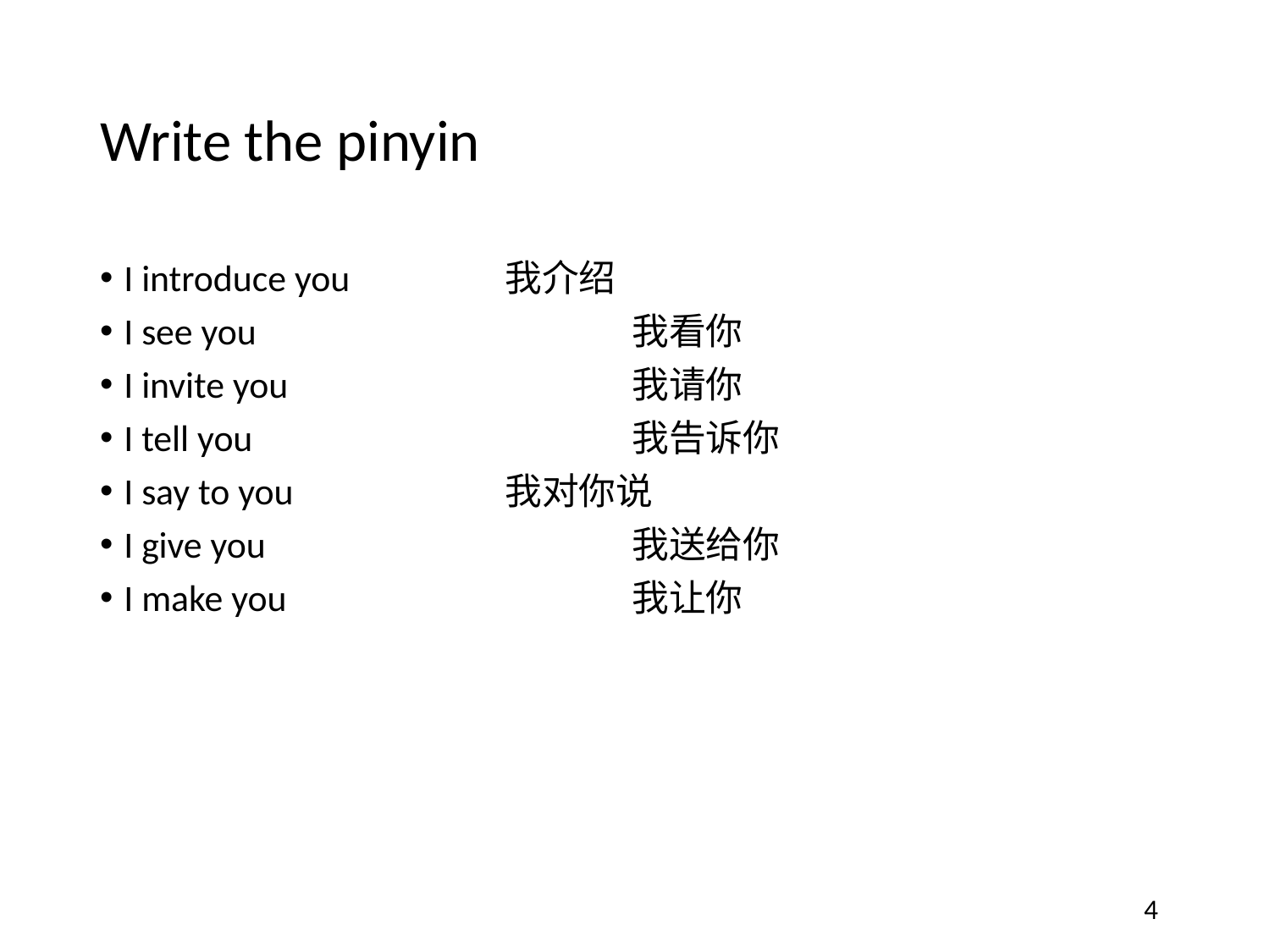

# Write the pinyin
I introduce you		我介绍
I see you			我看你
I invite you			我请你
I tell you			我告诉你
I say to you		我对你说
I give you			我送给你
I make you			我让你
4